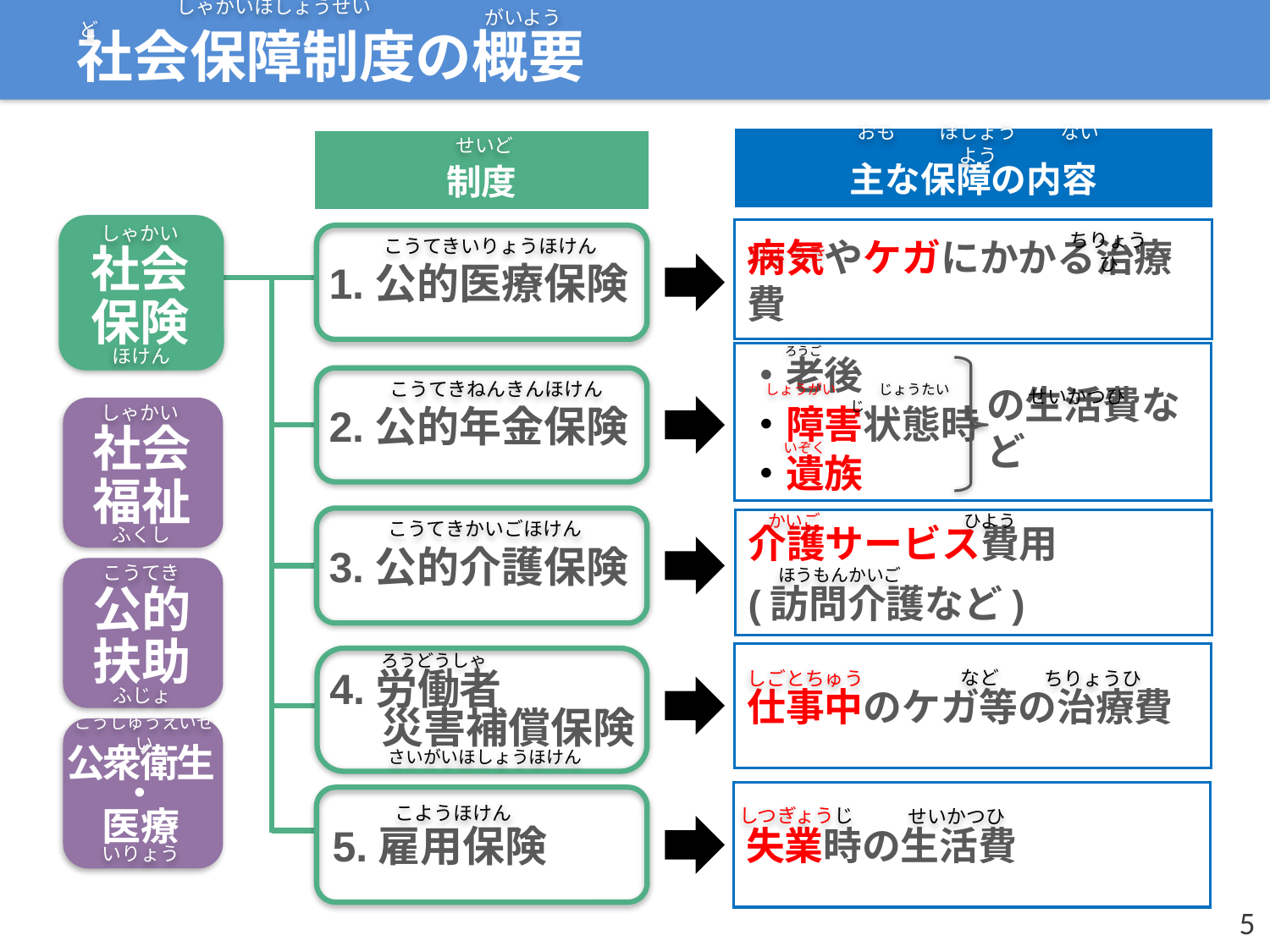

がいよう
　　　　　しゃかいほしょうせいど
社会保障制度の概要
おも 　　ほしょう 　　ないよう
せいど
主な保障の内容
制度
しゃかい

病気やケガにかかる治療費
こうてきいりょうほけん

ちりょうひ
びょうき
社会
保険
1.公的医療保険

ろうご
ほけん
・老後
・障害状態時
・遺族

こうてきねんきんほけん

せいかつひ
しょうがい　　　じょうたいじ
の生活費など
2.公的年金保険
しゃかい

社会
福祉
いぞく
かいご
ひよう
こうてきかいごほけん

ふくし
介護サービス費用
(訪問介護など)
3.公的介護保険

こうてき
ほうもんかいご

公的扶助
ろうどうしゃ
4.労働者
　 災害補償保険
仕事中のケガ等の治療費

など
しごとちゅう
ちりょうひ
ふじょ

こうしゅうえいせい

公衆衛生

医療
さいがいほしょうほけん
・
失業時の生活費

こようほけん
じ
しつぎょう
せいかつひ
5.雇用保険

いりょう
5